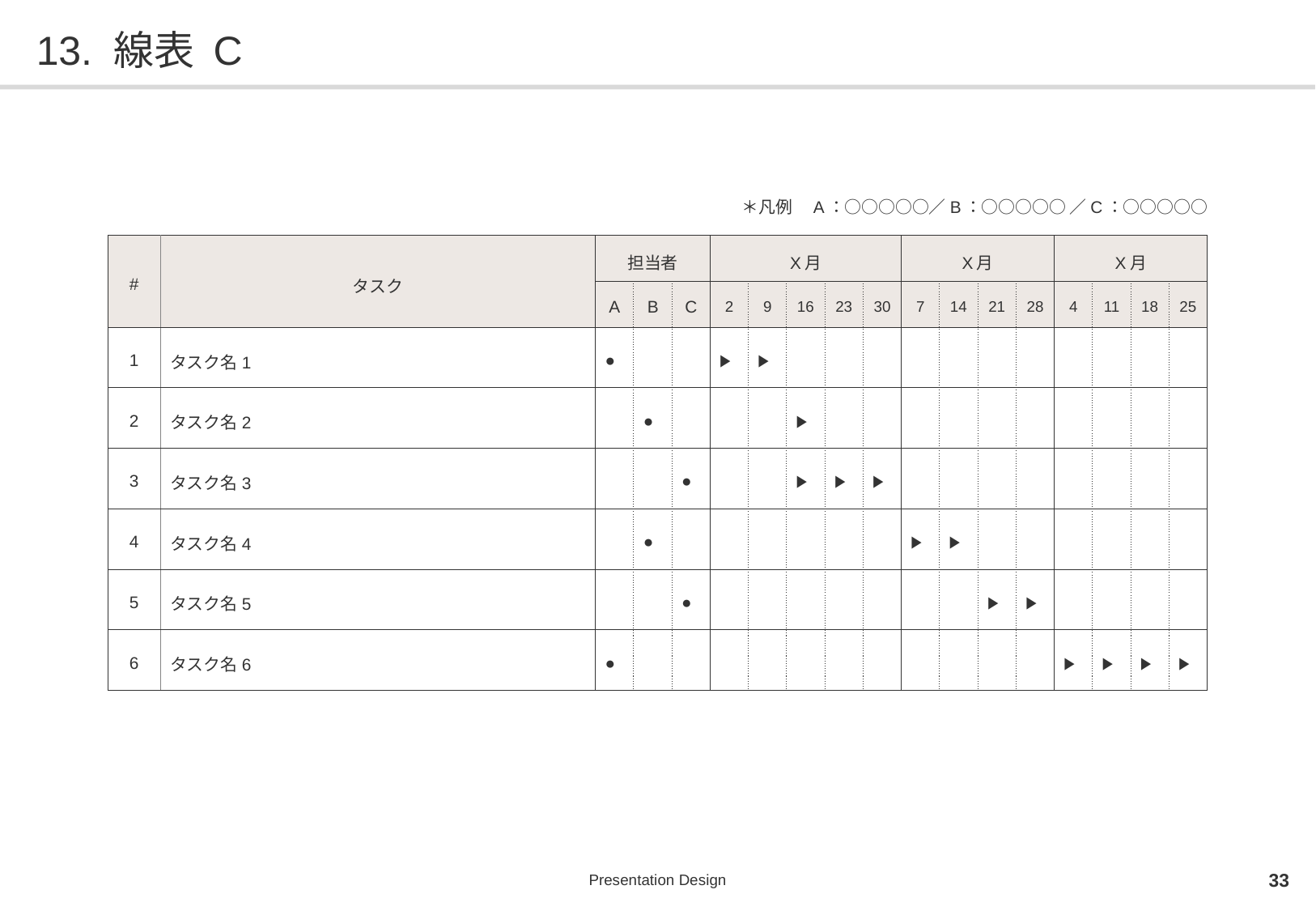

# 13. 線表 C
＊凡例　A：○○○○○／B：○○○○○ ／C：○○○○○
| # | タスク | 担当者 |  |  | X月 |  |  |  |  | X月 |  |  |  | X月 |  |  |  |
| --- | --- | --- | --- | --- | --- | --- | --- | --- | --- | --- | --- | --- | --- | --- | --- | --- | --- |
|  |  | A | B | C | 2 | 9 | 16 | 23 | 30 | 7 | 14 | 21 | 28 | 4 | 11 | 18 | 25 |
| 1 | タスク名1 | ● |  |  | ▶ | ▶ |  |  |  |  |  |  |  |  |  |  |  |
| 2 | タスク名2 |  | ● |  |  |  | ▶ |  |  |  |  |  |  |  |  |  |  |
| 3 | タスク名3 |  |  | ● |  |  | ▶ | ▶ | ▶ |  |  |  |  |  |  |  |  |
| 4 | タスク名4 |  | ● |  |  |  |  |  |  | ▶ | ▶ |  |  |  |  |  |  |
| 5 | タスク名5 |  |  | ● |  |  |  |  |  |  |  | ▶ | ▶ |  |  |  |  |
| 6 | タスク名6 | ● |  |  |  |  |  |  |  |  |  |  |  | ▶ | ▶ | ▶ | ▶ |
Presentation Design
33